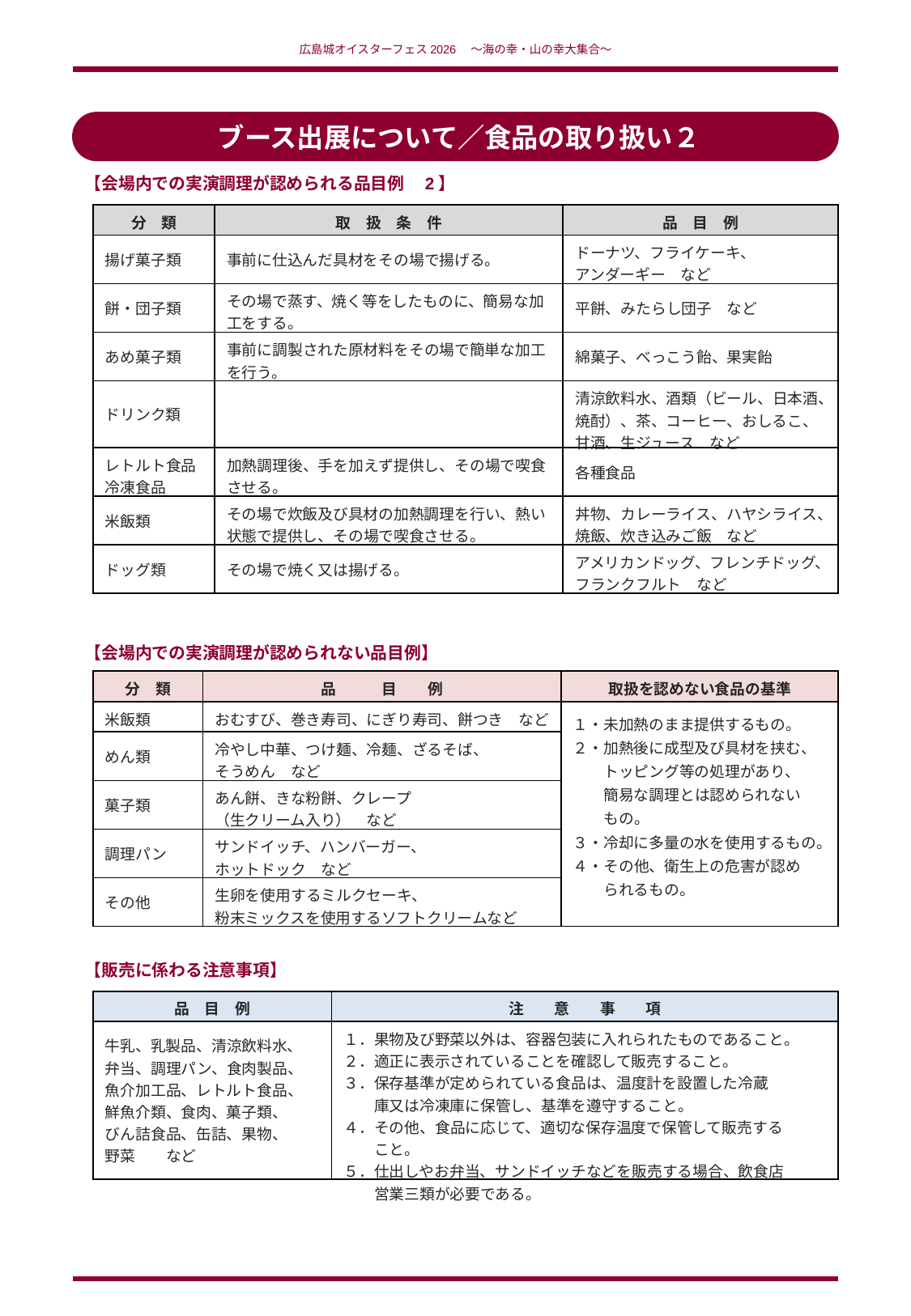

広島城オイスターフェス2026　～海の幸・山の幸大集合～
ブース出展について／食品の取り扱い２
【会場内での実演調理が認められる品目例　2】
| 分　類 | 取　扱　条　件 | 品　目　例 |
| --- | --- | --- |
| 揚げ菓子類 | 事前に仕込んだ具材をその場で揚げる。 | ドーナツ、フライケーキ、 アンダーギー　など |
| 餅・団子類 | その場で蒸す、焼く等をしたものに、簡易な加工をする。 | 平餅、みたらし団子　など |
| あめ菓子類 | 事前に調製された原材料をその場で簡単な加工を行う。 | 綿菓子、べっこう飴、果実飴 |
| ドリンク類 |  | 清涼飲料水、酒類（ビール、日本酒、焼酎）、茶、コーヒー、おしるこ、甘酒、生ジュース　など |
| レトルト食品 冷凍食品 | 加熱調理後、手を加えず提供し、その場で喫食させる。 | 各種食品 |
| 米飯類 | その場で炊飯及び具材の加熱調理を行い、熱い状態で提供し、その場で喫食させる。 | 丼物、カレーライス、ハヤシライス、焼飯、炊き込みご飯　など |
| ドッグ類 | その場で焼く又は揚げる。 | アメリカンドッグ、フレンチドッグ、フランクフルト　など |
【会場内での実演調理が認められない品目例】
| 分　類 | 品　　　目　　例 | 取扱を認めない食品の基準 |
| --- | --- | --- |
| 米飯類 | おむすび、巻き寿司、にぎり寿司、餅つき　など | １・未加熱のまま提供するもの。 ２・加熱後に成型及び具材を挟む、 　　トッピング等の処理があり、 　　簡易な調理とは認められない 　　もの。 ３・冷却に多量の水を使用するもの。 ４・その他、衛生上の危害が認め 　　られるもの。 |
| めん類 | 冷やし中華、つけ麺、冷麺、ざるそば、 そうめん　など |  |
| 菓子類 | あん餅、きな粉餅、クレープ （生クリーム入り）　など |  |
| 調理パン | サンドイッチ、ハンバーガー、 ホットドック　など |  |
| その他 | 生卵を使用するミルクセーキ、 粉末ミックスを使用するソフトクリームなど |  |
【販売に係わる注意事項】
| 品　目　例 | 注　　意　　事　　項 |
| --- | --- |
| 牛乳、乳製品、清涼飲料水、 弁当、調理パン、食肉製品、 魚介加工品、レトルト食品、 鮮魚介類、食肉、菓子類、 びん詰食品、缶詰、果物、 野菜　　など | １．果物及び野菜以外は、容器包装に入れられたものであること。 ２．適正に表示されていることを確認して販売すること。 ３．保存基準が定められている食品は、温度計を設置した冷蔵 　　庫又は冷凍庫に保管し、基準を遵守すること。 ４．その他、食品に応じて、適切な保存温度で保管して販売する 　　こと。 ５．仕出しやお弁当、サンドイッチなどを販売する場合、飲食店 　　営業三類が必要である。 |